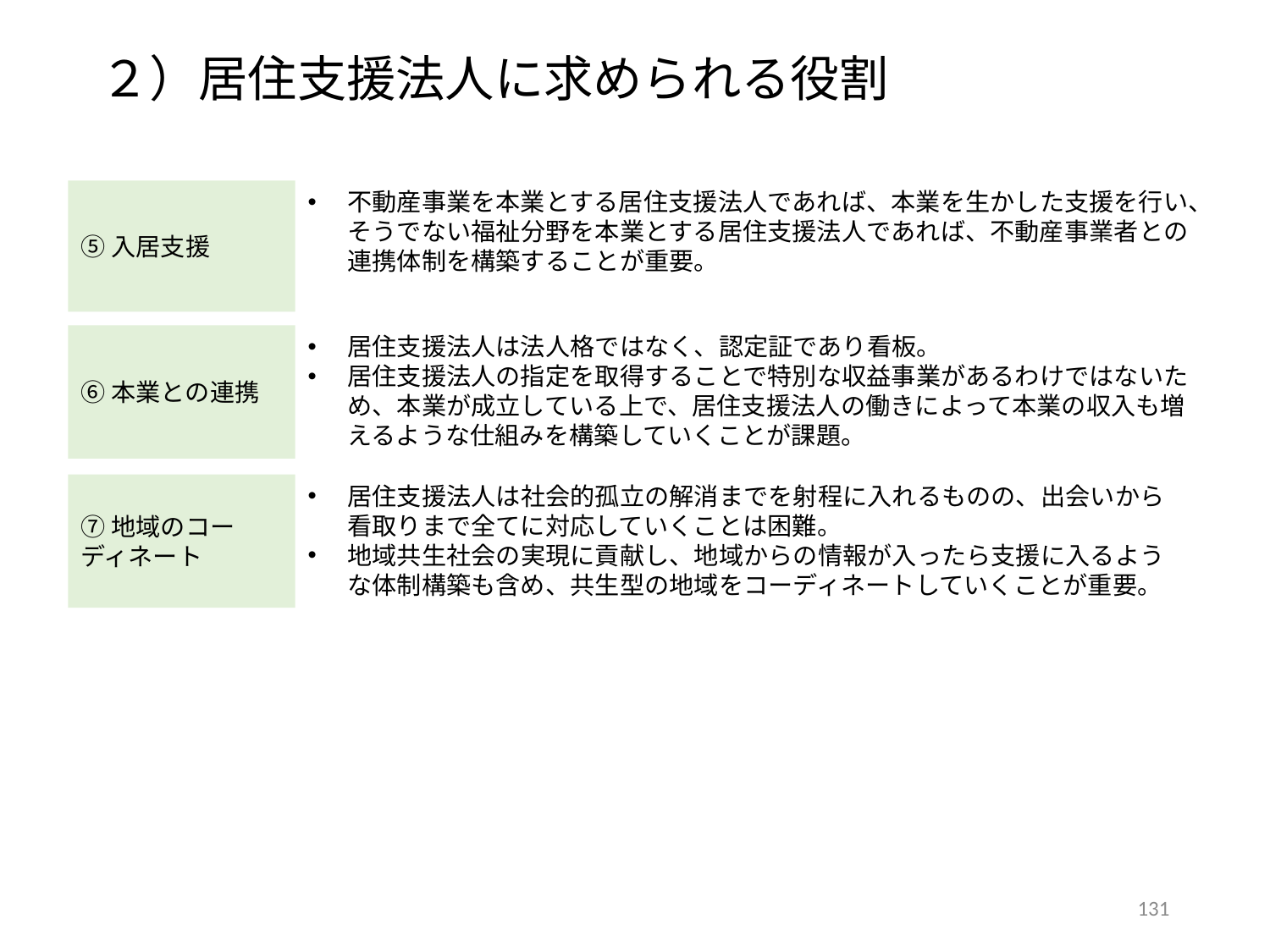

２）居住支援法人に求められる役割

不動産事業を本業とする居住支援法人であれば、本業を生かした支援を行い、そうでない福祉分野を本業とする居住支援法人であれば、不動産事業者との連携体制を構築することが重要。
⑤入居支援
居住支援法人は法人格ではなく、認定証であり看板。
居住支援法人の指定を取得することで特別な収益事業があるわけではないため、本業が成立している上で、居住支援法人の働きによって本業の収入も増えるような仕組みを構築していくことが課題。
⑥本業との連携
⑦地域のコーディネート
居住支援法人は社会的孤立の解消までを射程に入れるものの、出会いから看取りまで全てに対応していくことは困難。
地域共生社会の実現に貢献し、地域からの情報が入ったら支援に入るような体制構築も含め、共生型の地域をコーディネートしていくことが重要。
131